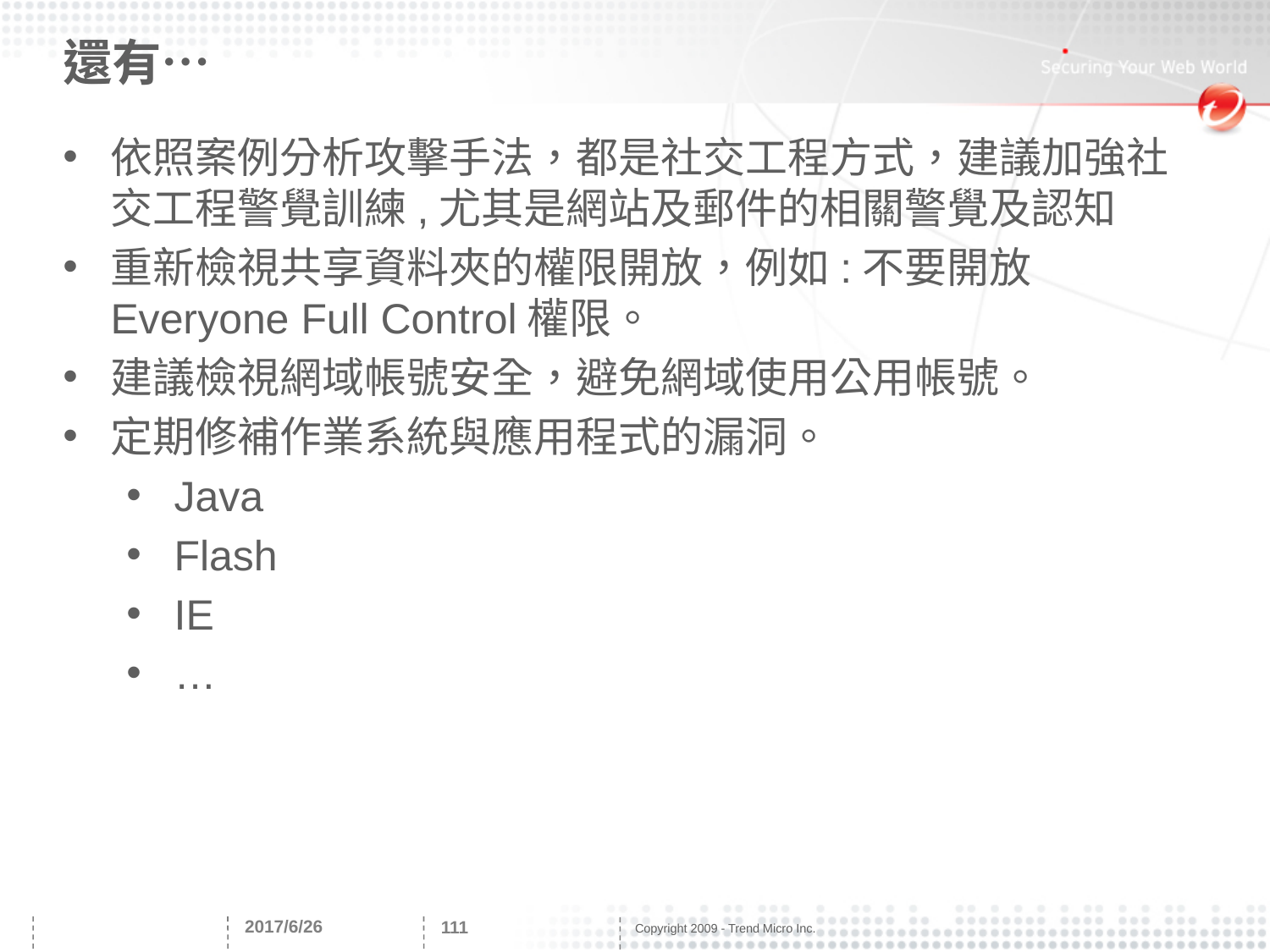

# 還有…
依照案例分析攻擊手法，都是社交工程方式，建議加強社交工程警覺訓練,尤其是網站及郵件的相關警覺及認知
重新檢視共享資料夾的權限開放，例如:不要開放Everyone Full Control權限。
建議檢視網域帳號安全，避免網域使用公用帳號。
定期修補作業系統與應用程式的漏洞。
Java
Flash
IE
…

2017/6/26
111